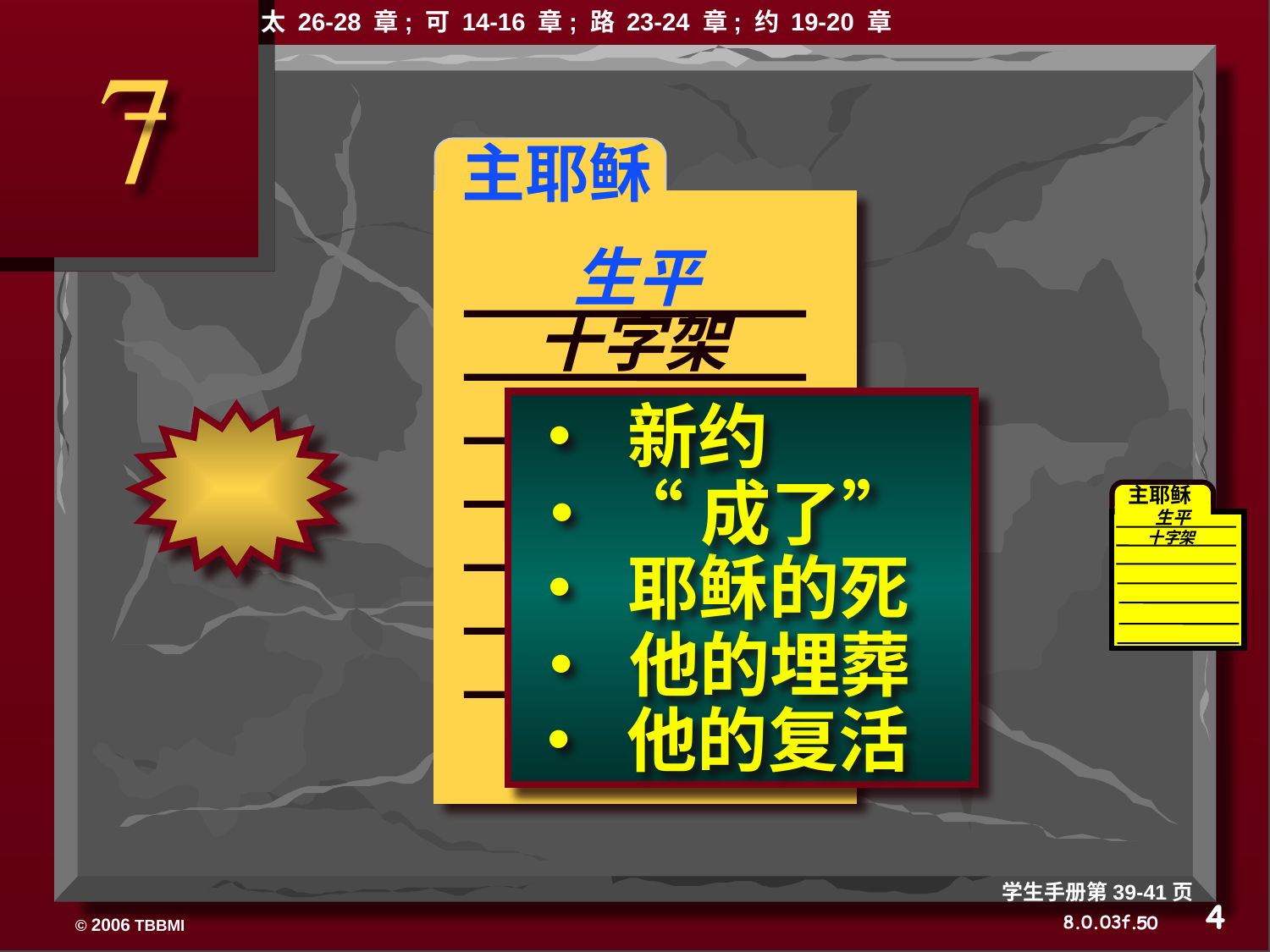

太 26-28 章; 可 14-16 章; 路 23-24 章; 约 19-20 章

7

  主耶稣

生平
十字架

• 新约

• “成了”
主耶稣

生平
十字架

• 耶稣的死

• 他的埋葬

• 他的复活

学生手册第39-41页
4
50